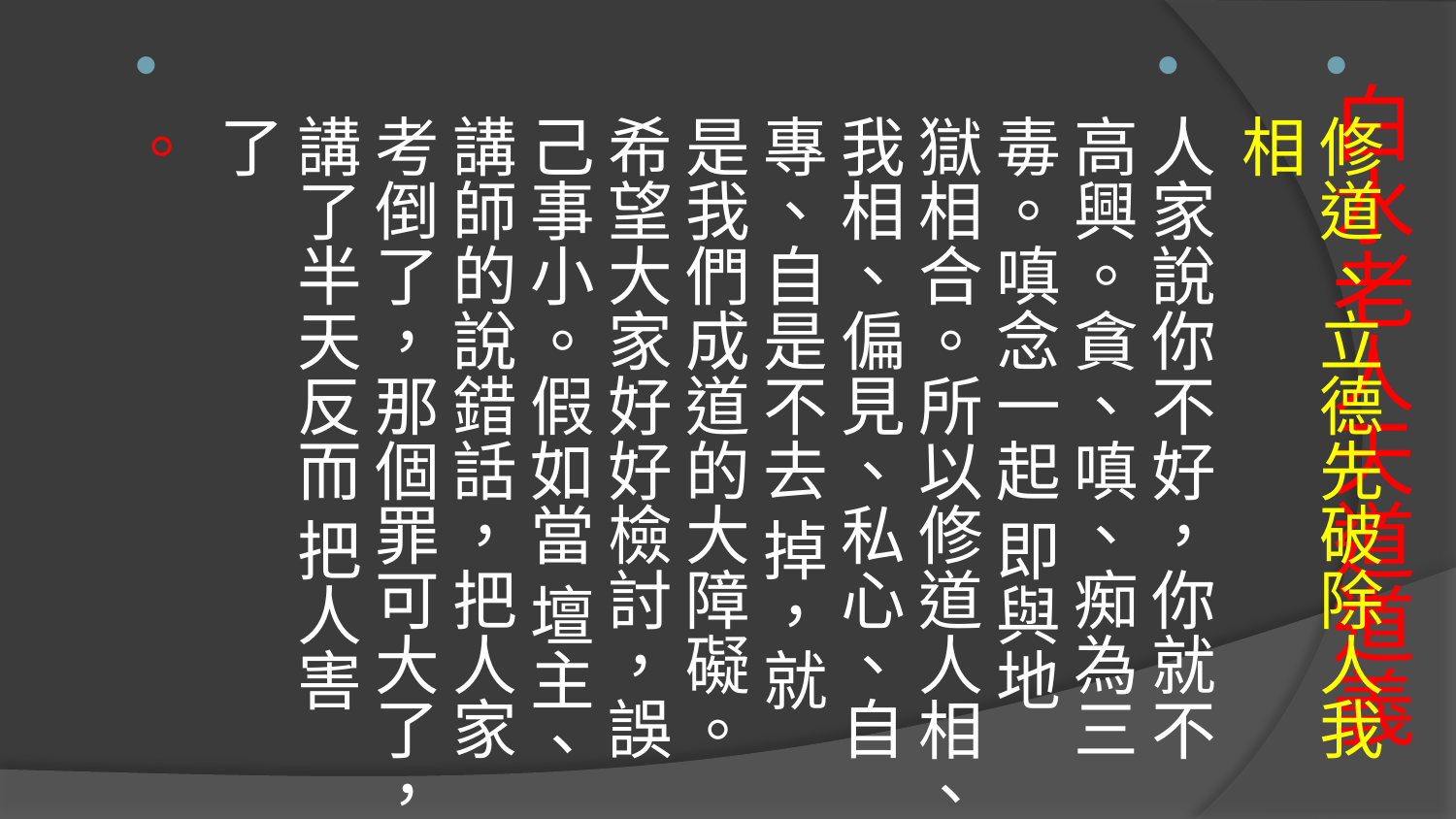

修道、立德先破除人我相
人家說你不好，你就不高興。貪、嗔、痴為三毒。嗔念一起 即與地獄相合。所以修道人相、我相、偏見、私心、自專、自是不去 掉，就是我們成道的大障礙。希望大家好好檢討，誤己事小。假如當 壇主、講師的說錯話，把人家考倒了，那個罪可大了，講了半天反而 把人害了
。

# 白水老人天道道義